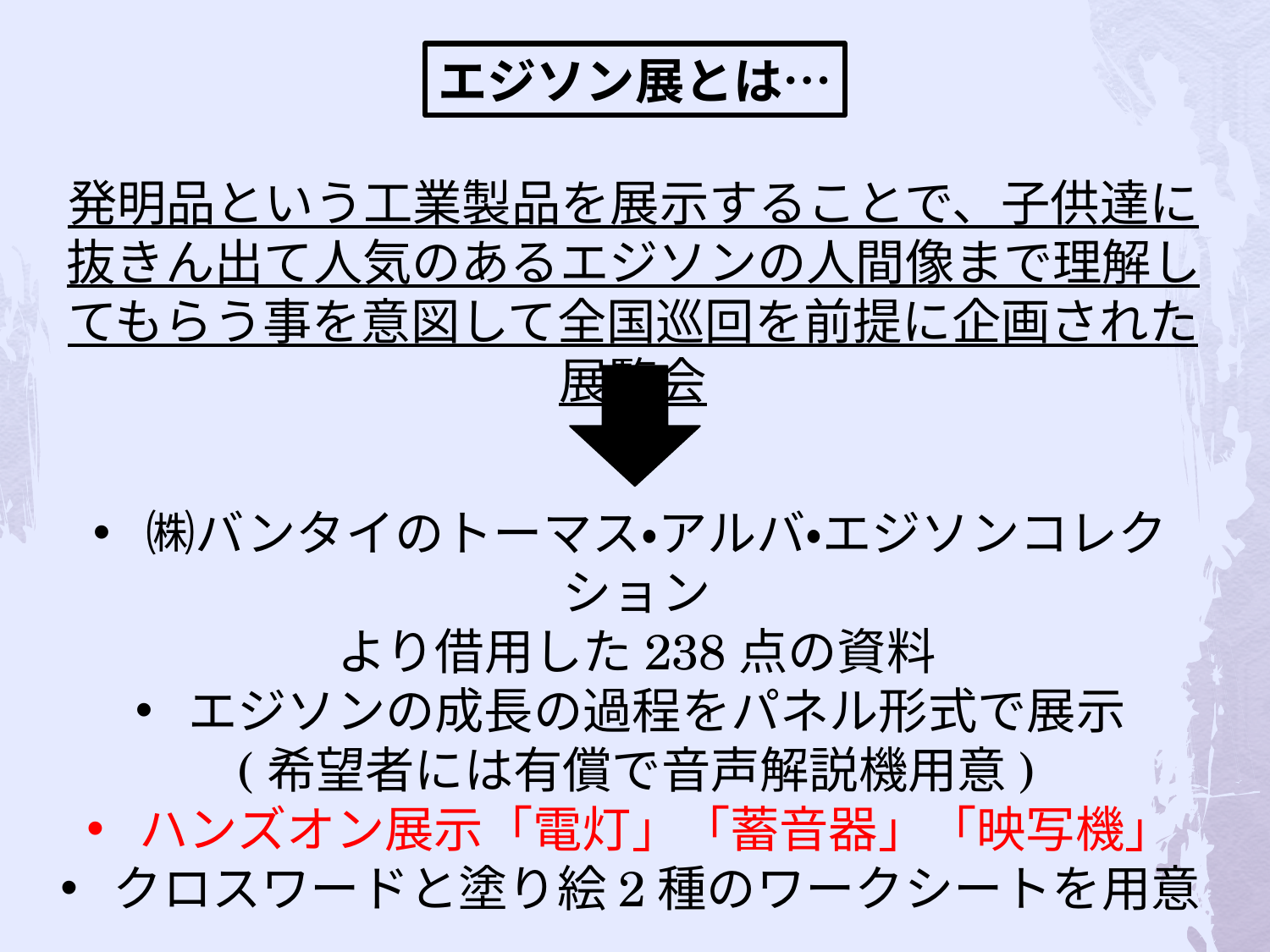

エジソン展とは…
発明品という工業製品を展示することで、子供達に抜きん出て人気のあるエジソンの人間像まで理解してもらう事を意図して全国巡回を前提に企画された展覧会

 ㈱バンタイのトーマス・アルバ・エジソンコレクション
より借用した238点の資料
 エジソンの成長の過程をパネル形式で展示
(希望者には有償で音声解説機用意)
 ハンズオン展示「電灯」「蓄音器」「映写機」
 クロスワードと塗り絵2種のワークシートを用意